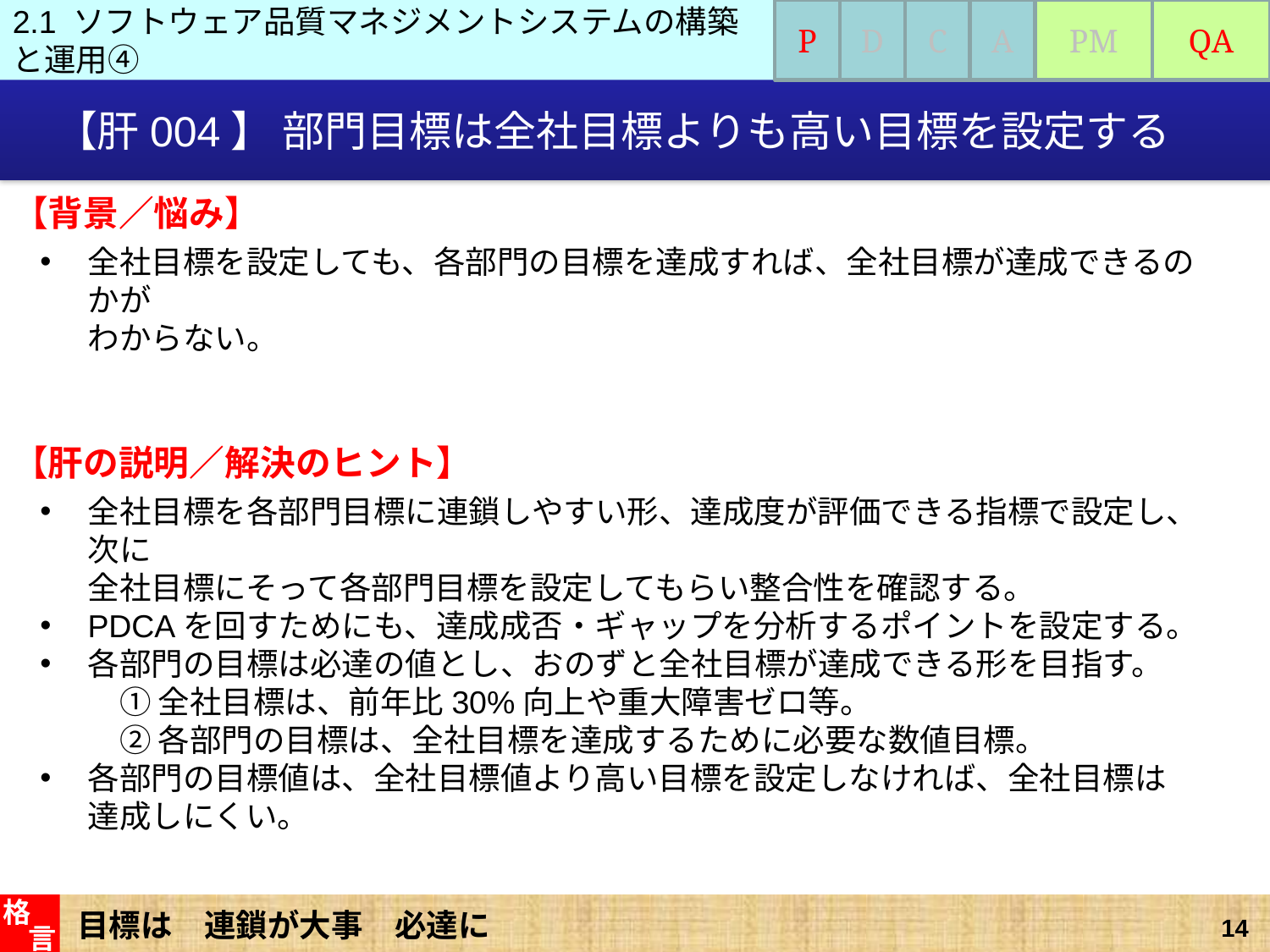

2.1 ソフトウェア品質マネジメントシステムの構築と運用④
P
D
C
A
PM
QA
# 【肝004】 部門目標は全社目標よりも高い目標を設定する
【背景／悩み】
全社目標を設定しても、各部門の目標を達成すれば、全社目標が達成できるのかが
わからない。
【肝の説明／解決のヒント】
全社目標を各部門目標に連鎖しやすい形、達成度が評価できる指標で設定し、次に
全社目標にそって各部門目標を設定してもらい整合性を確認する。
PDCAを回すためにも、達成成否・ギャップを分析するポイントを設定する。
各部門の目標は必達の値とし、おのずと全社目標が達成できる形を目指す。
　① 全社目標は、前年比30%向上や重大障害ゼロ等。
　② 各部門の目標は、全社目標を達成するために必要な数値目標。
各部門の目標値は、全社目標値より高い目標を設定しなければ、全社目標は
達成しにくい。
目標は　連鎖が大事　必達に
格
言
14